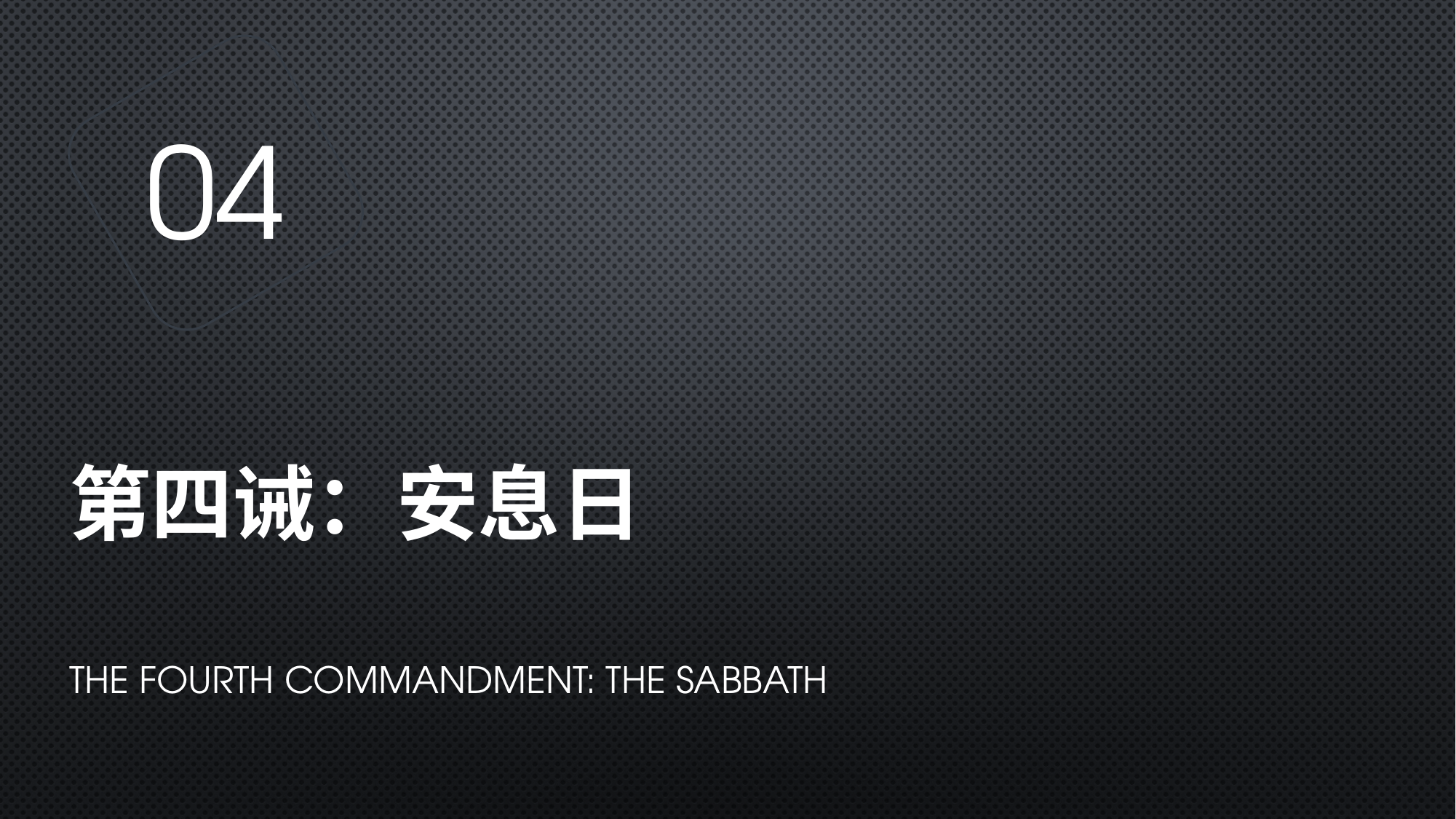

04
# 第四诫：安息日
The Fourth Commandment: The Sabbath